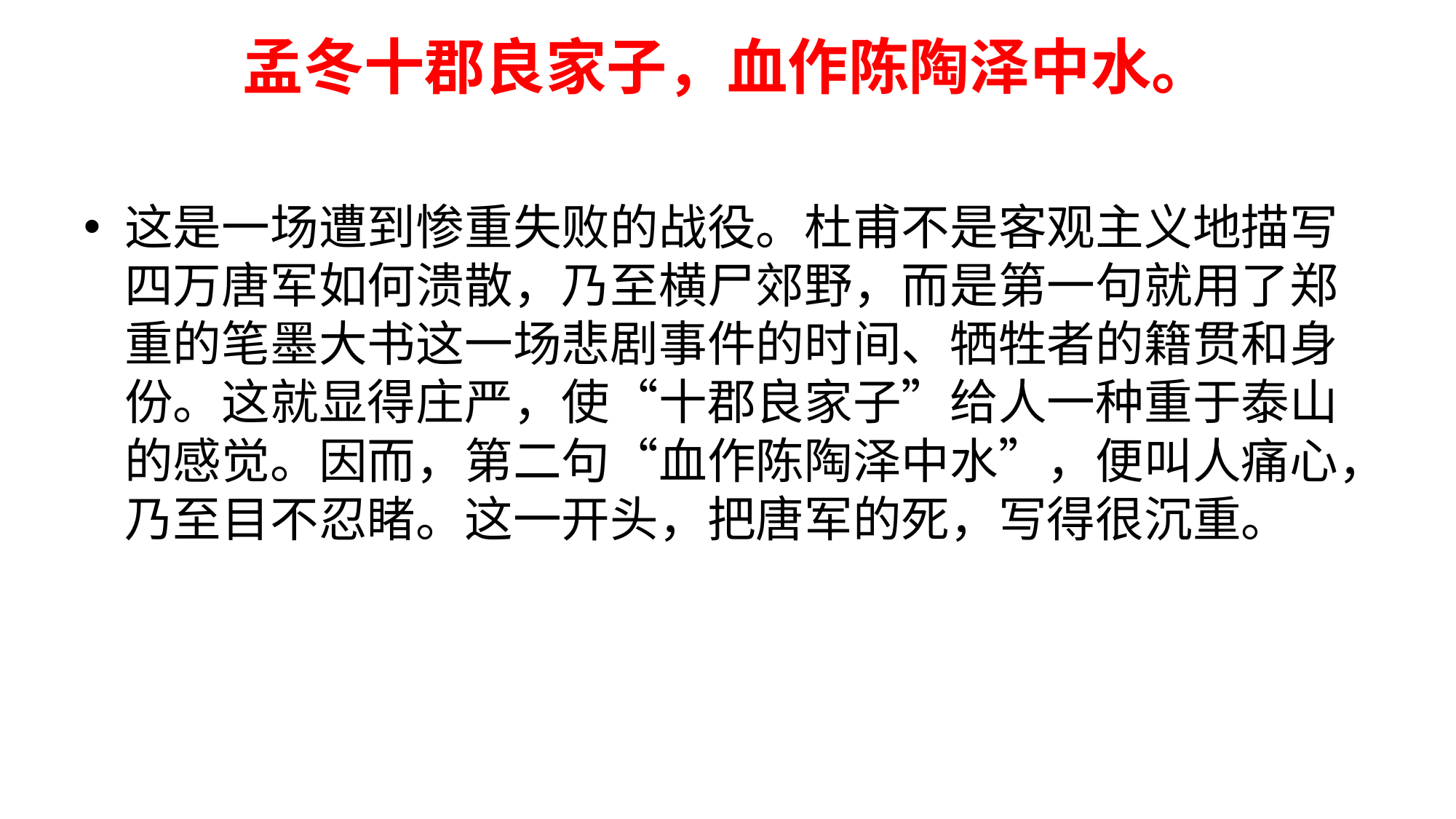

# 孟冬十郡良家子，血作陈陶泽中水。
这是一场遭到惨重失败的战役。杜甫不是客观主义地描写四万唐军如何溃散，乃至横尸郊野，而是第一句就用了郑重的笔墨大书这一场悲剧事件的时间、牺牲者的籍贯和身份。这就显得庄严，使“十郡良家子”给人一种重于泰山的感觉。因而，第二句“血作陈陶泽中水”，便叫人痛心，乃至目不忍睹。这一开头，把唐军的死，写得很沉重。